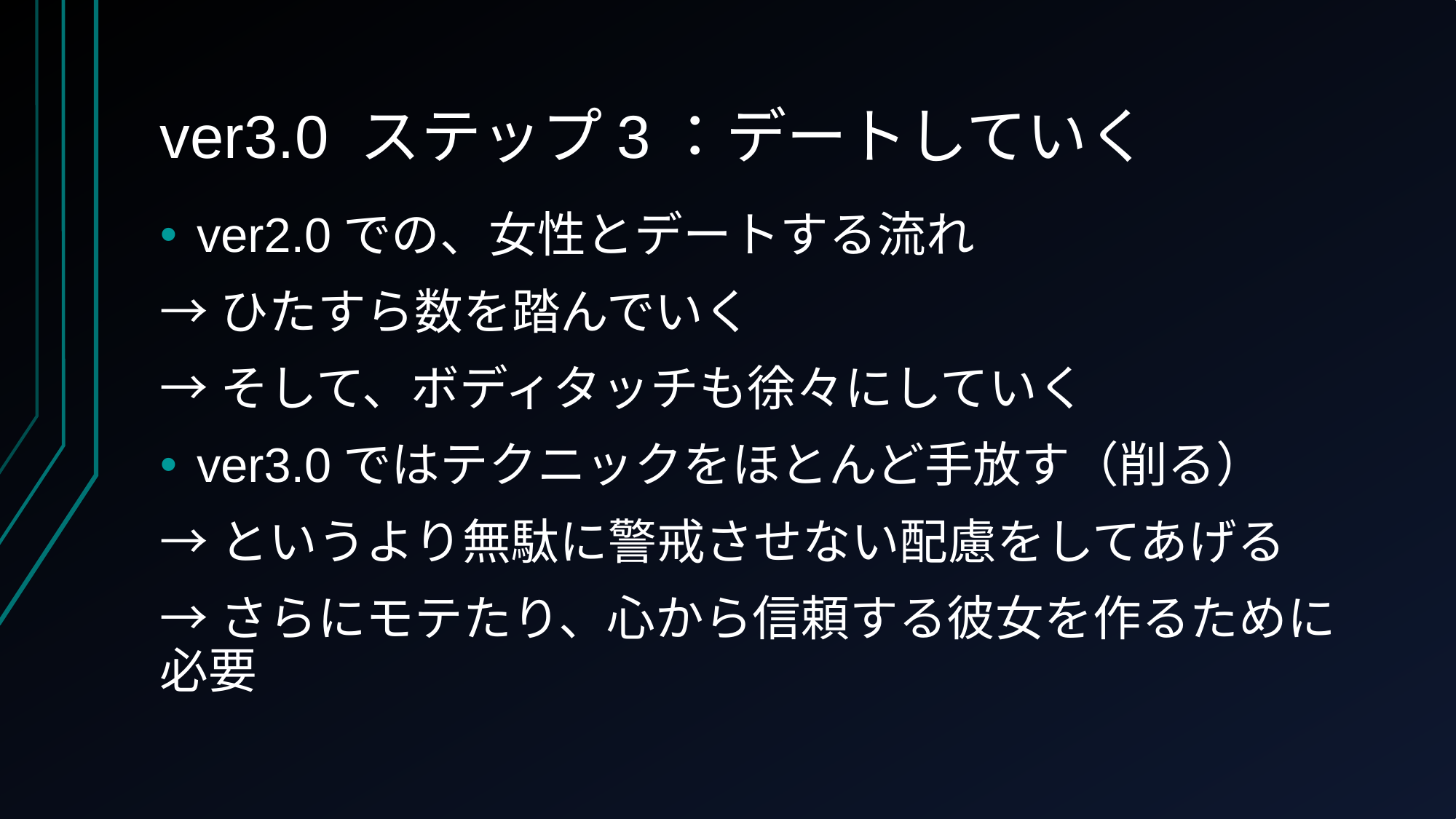

# ver3.0 ステップ3：デートしていく
ver2.0での、女性とデートする流れ
→ひたすら数を踏んでいく
→そして、ボディタッチも徐々にしていく
ver3.0ではテクニックをほとんど手放す（削る）
→というより無駄に警戒させない配慮をしてあげる
→さらにモテたり、心から信頼する彼女を作るために必要